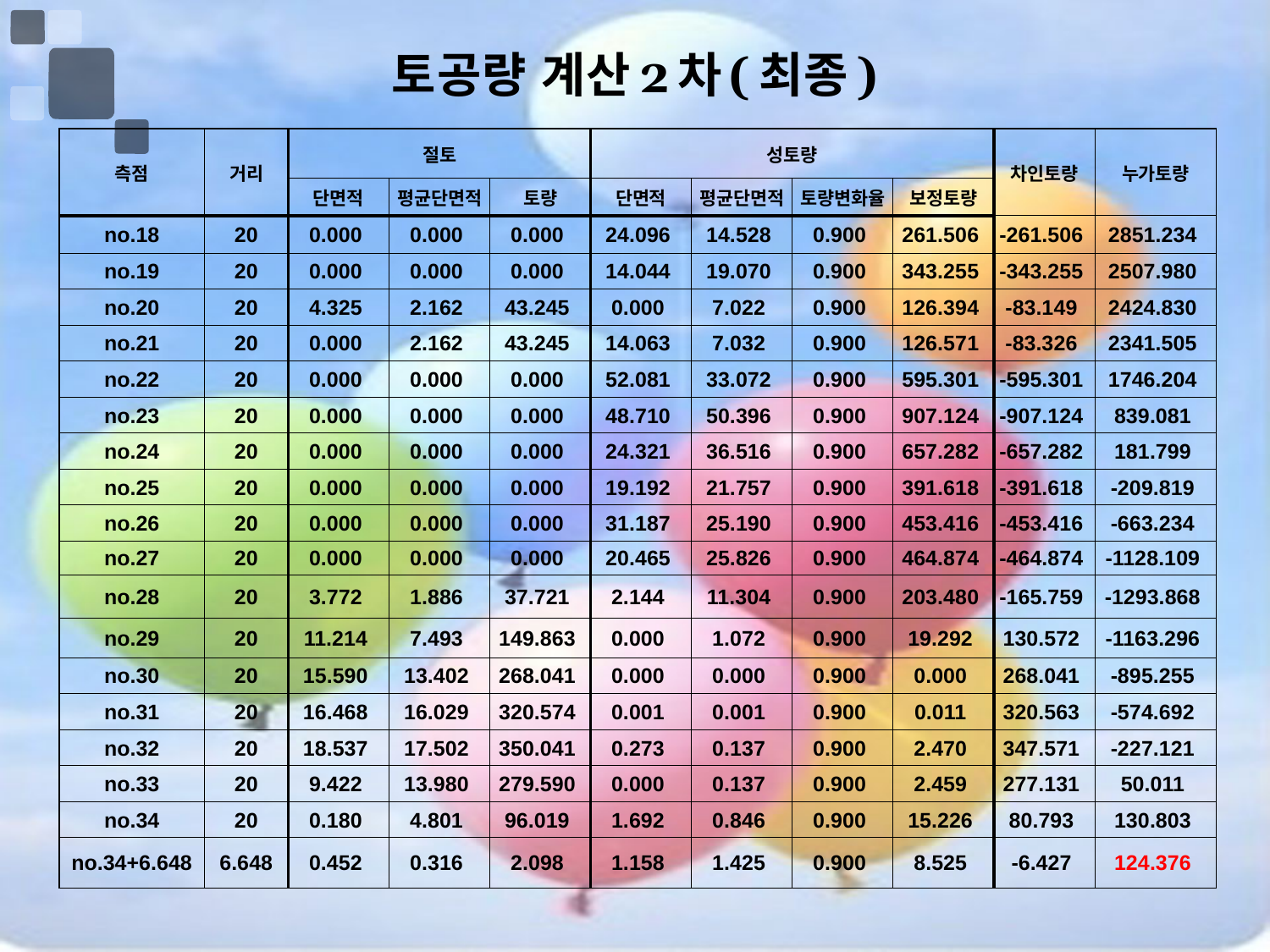

# 토공량 계산2차(최종)
| 측점 | 거리 | 절토 |  |  | 성토량 |  |  |  | 차인토량 | 누가토량 |
| --- | --- | --- | --- | --- | --- | --- | --- | --- | --- | --- |
|  |  | 단면적 | 평균단면적 | 토량 | 단면적 | 평균단면적 | 토량변화율 | 보정토량 |  |  |
| no.18 | 20 | 0.000 | 0.000 | 0.000 | 24.096 | 14.528 | 0.900 | 261.506 | -261.506 | 2851.234 |
| no.19 | 20 | 0.000 | 0.000 | 0.000 | 14.044 | 19.070 | 0.900 | 343.255 | -343.255 | 2507.980 |
| no.20 | 20 | 4.325 | 2.162 | 43.245 | 0.000 | 7.022 | 0.900 | 126.394 | -83.149 | 2424.830 |
| no.21 | 20 | 0.000 | 2.162 | 43.245 | 14.063 | 7.032 | 0.900 | 126.571 | -83.326 | 2341.505 |
| no.22 | 20 | 0.000 | 0.000 | 0.000 | 52.081 | 33.072 | 0.900 | 595.301 | -595.301 | 1746.204 |
| no.23 | 20 | 0.000 | 0.000 | 0.000 | 48.710 | 50.396 | 0.900 | 907.124 | -907.124 | 839.081 |
| no.24 | 20 | 0.000 | 0.000 | 0.000 | 24.321 | 36.516 | 0.900 | 657.282 | -657.282 | 181.799 |
| no.25 | 20 | 0.000 | 0.000 | 0.000 | 19.192 | 21.757 | 0.900 | 391.618 | -391.618 | -209.819 |
| no.26 | 20 | 0.000 | 0.000 | 0.000 | 31.187 | 25.190 | 0.900 | 453.416 | -453.416 | -663.234 |
| no.27 | 20 | 0.000 | 0.000 | 0.000 | 20.465 | 25.826 | 0.900 | 464.874 | -464.874 | -1128.109 |
| no.28 | 20 | 3.772 | 1.886 | 37.721 | 2.144 | 11.304 | 0.900 | 203.480 | -165.759 | -1293.868 |
| no.29 | 20 | 11.214 | 7.493 | 149.863 | 0.000 | 1.072 | 0.900 | 19.292 | 130.572 | -1163.296 |
| no.30 | 20 | 15.590 | 13.402 | 268.041 | 0.000 | 0.000 | 0.900 | 0.000 | 268.041 | -895.255 |
| no.31 | 20 | 16.468 | 16.029 | 320.574 | 0.001 | 0.001 | 0.900 | 0.011 | 320.563 | -574.692 |
| no.32 | 20 | 18.537 | 17.502 | 350.041 | 0.273 | 0.137 | 0.900 | 2.470 | 347.571 | -227.121 |
| no.33 | 20 | 9.422 | 13.980 | 279.590 | 0.000 | 0.137 | 0.900 | 2.459 | 277.131 | 50.011 |
| no.34 | 20 | 0.180 | 4.801 | 96.019 | 1.692 | 0.846 | 0.900 | 15.226 | 80.793 | 130.803 |
| no.34+6.648 | 6.648 | 0.452 | 0.316 | 2.098 | 1.158 | 1.425 | 0.900 | 8.525 | -6.427 | 124.376 |